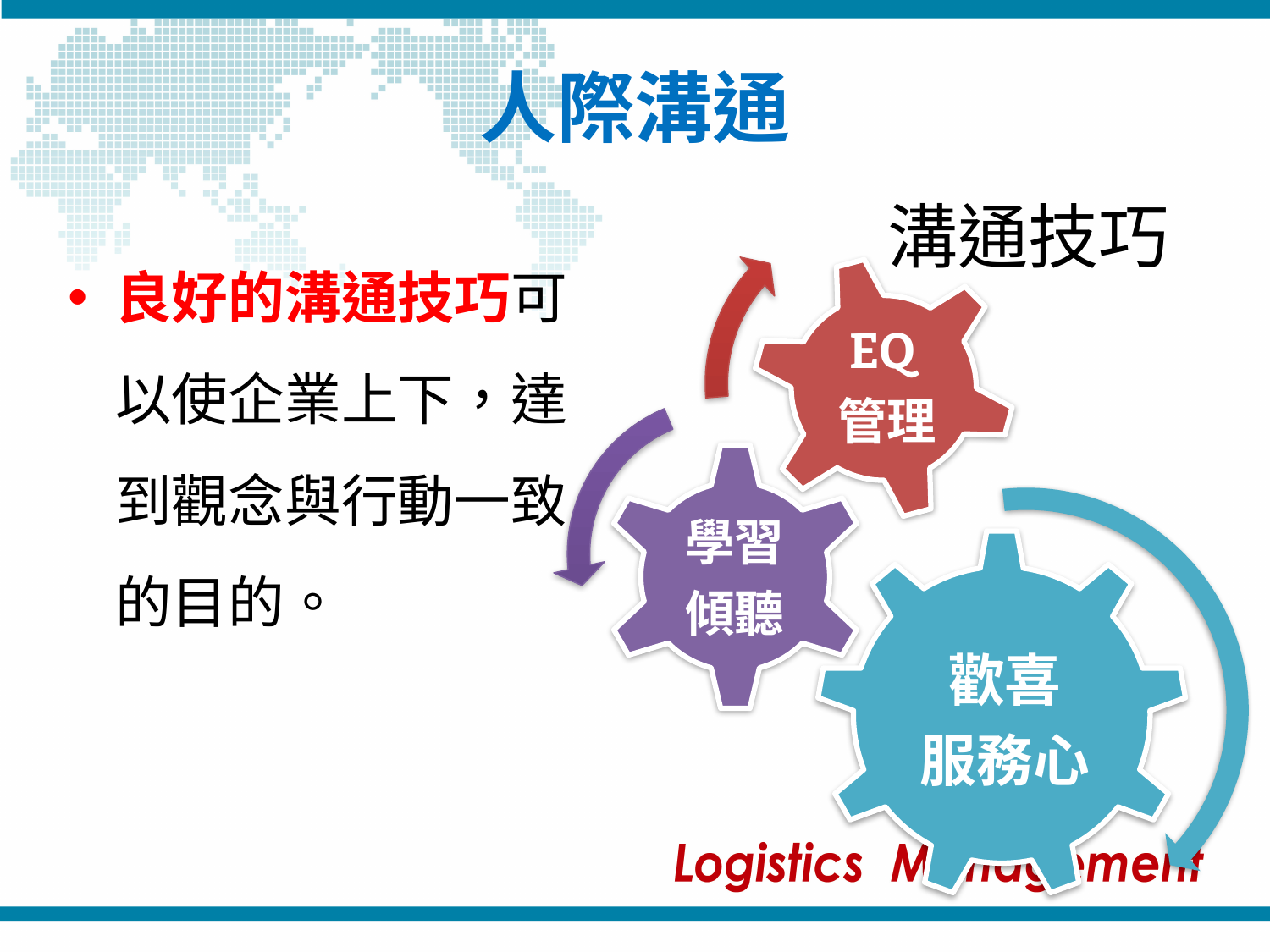

# 人際溝通
溝通技巧

良好的溝通技巧可以使企業上下，達到觀念與行動一致的目的。

EQ
管理

學習
傾聽

歡喜
服務心